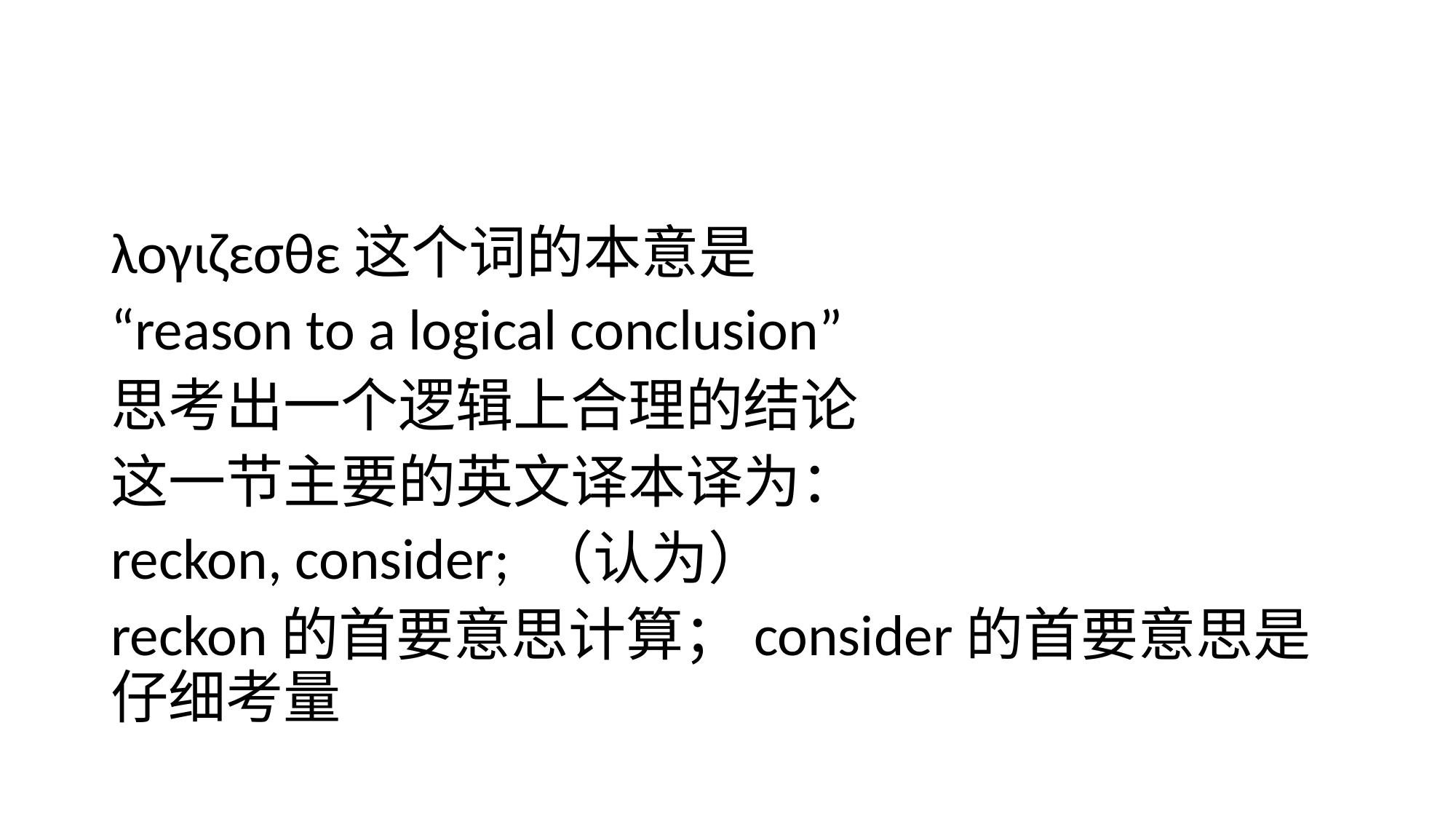

#
λογιζεσθε这个词的本意是
“reason to a logical conclusion”
思考出一个逻辑上合理的结论
这一节主要的英文译本译为：
reckon, consider; （认为）
reckon的首要意思计算；consider的首要意思是仔细考量